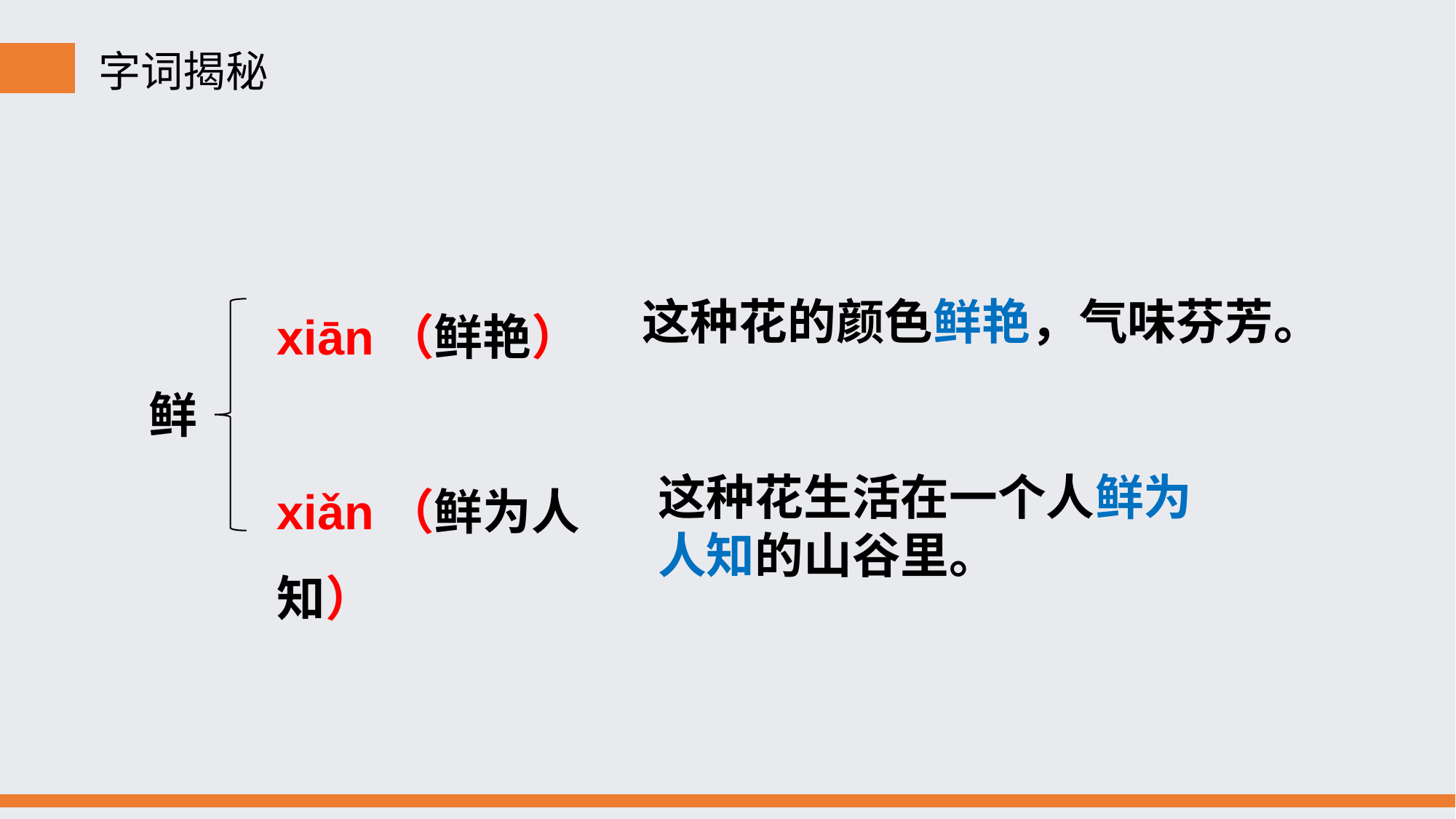

字词揭秘
xiān（鲜艳）

xiǎn（鲜为人知）

这种花的颜色鲜艳，气味芬芳。
鲜
这种花生活在一个人鲜为人知的山谷里。